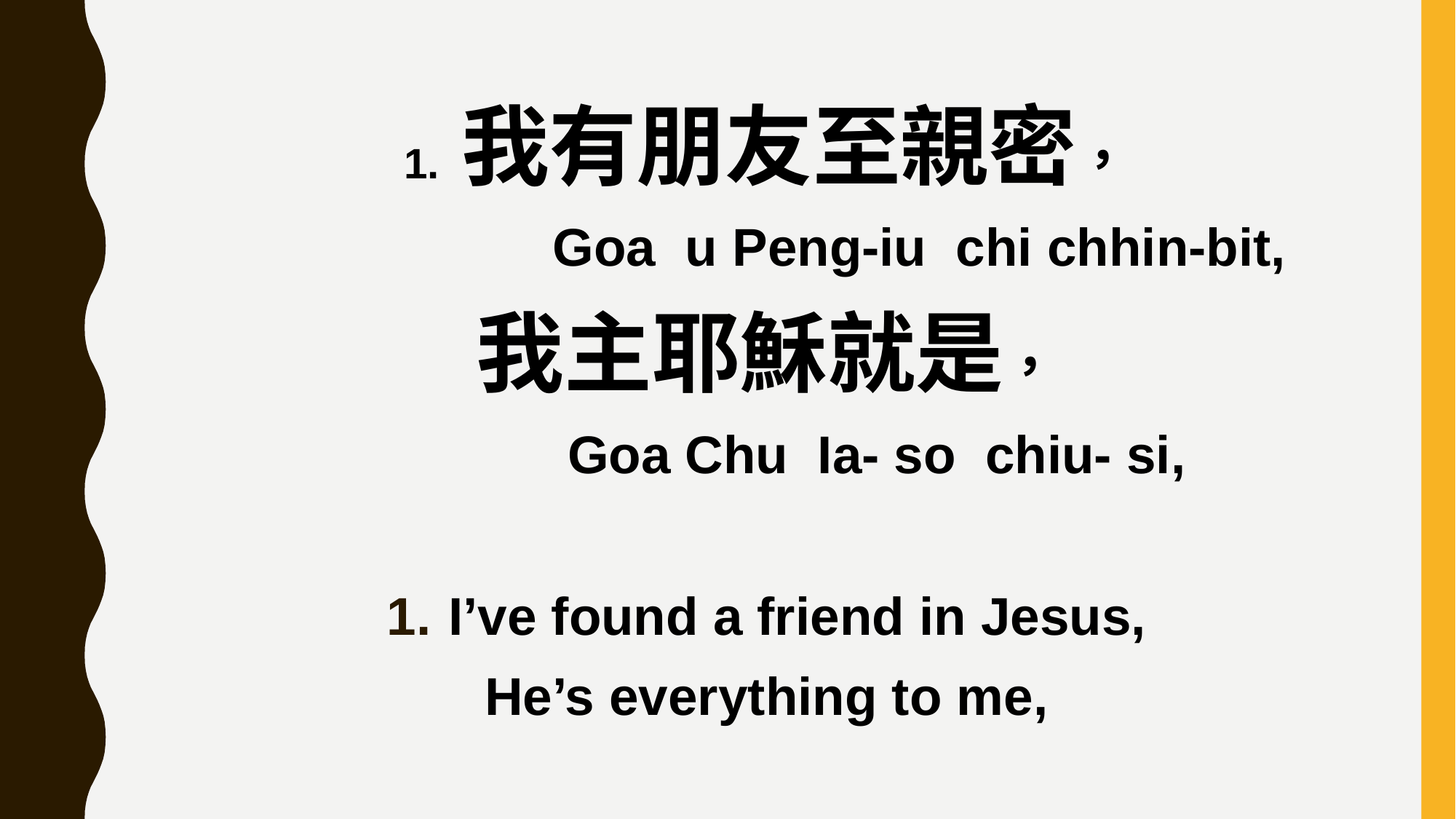

1. 我有朋友至親密，
                             Goa  u Peng-iu  chi chhin-bit,
我主耶穌就是，
                              Goa Chu  Ia- so  chiu- si,

I’ve found a friend in Jesus,
He’s everything to me,